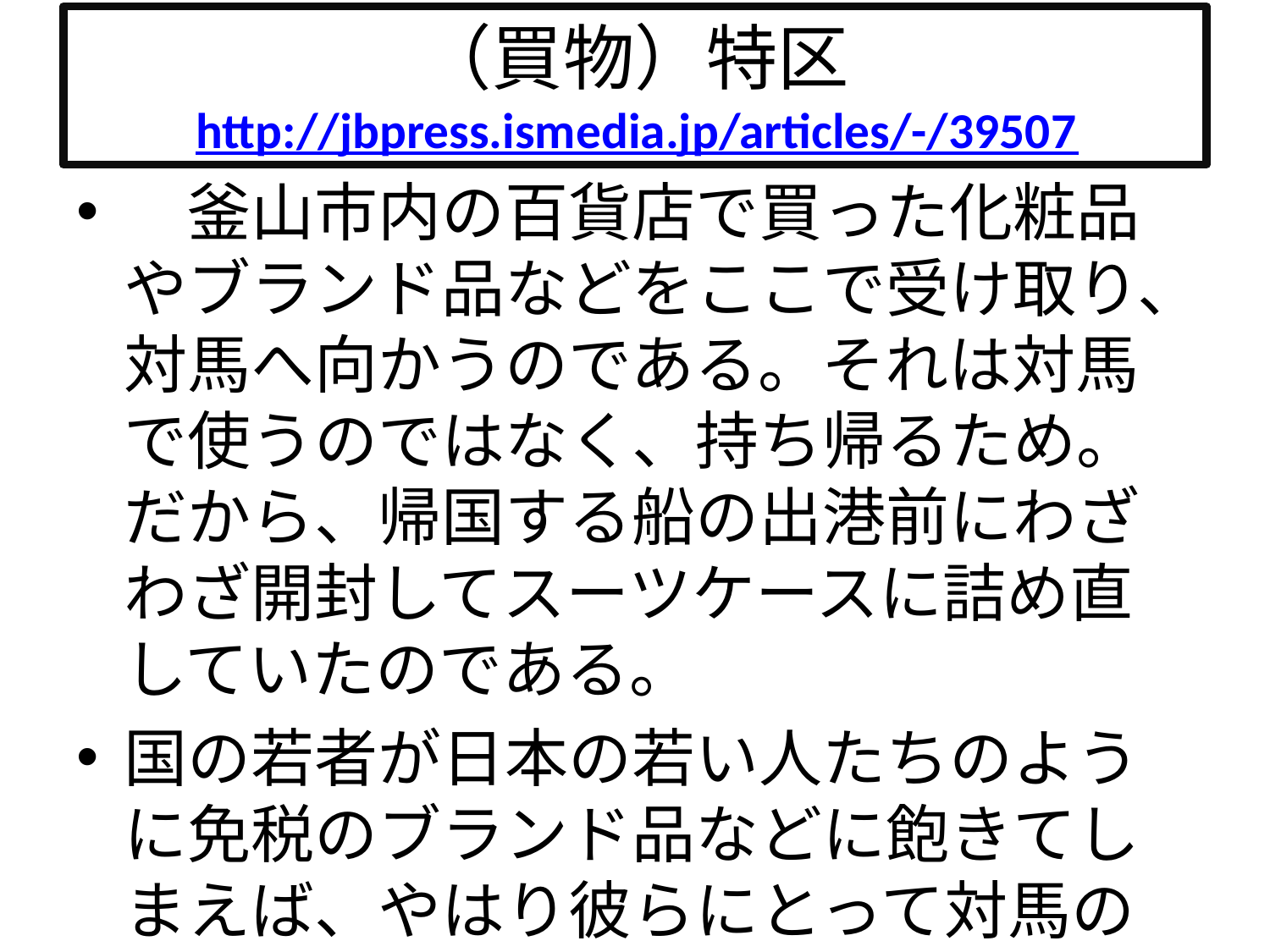

# （買物）特区 http://jbpress.ismedia.jp/articles/-/39507
　釜山市内の百貨店で買った化粧品やブランド品などをここで受け取り、対馬へ向かうのである。それは対馬で使うのではなく、持ち帰るため。だから、帰国する船の出港前にわざわざ開封してスーツケースに詰め直していたのである。
国の若者が日本の若い人たちのように免税のブランド品などに飽きてしまえば、やはり彼らにとって対馬の魅力は薄れてしまう。